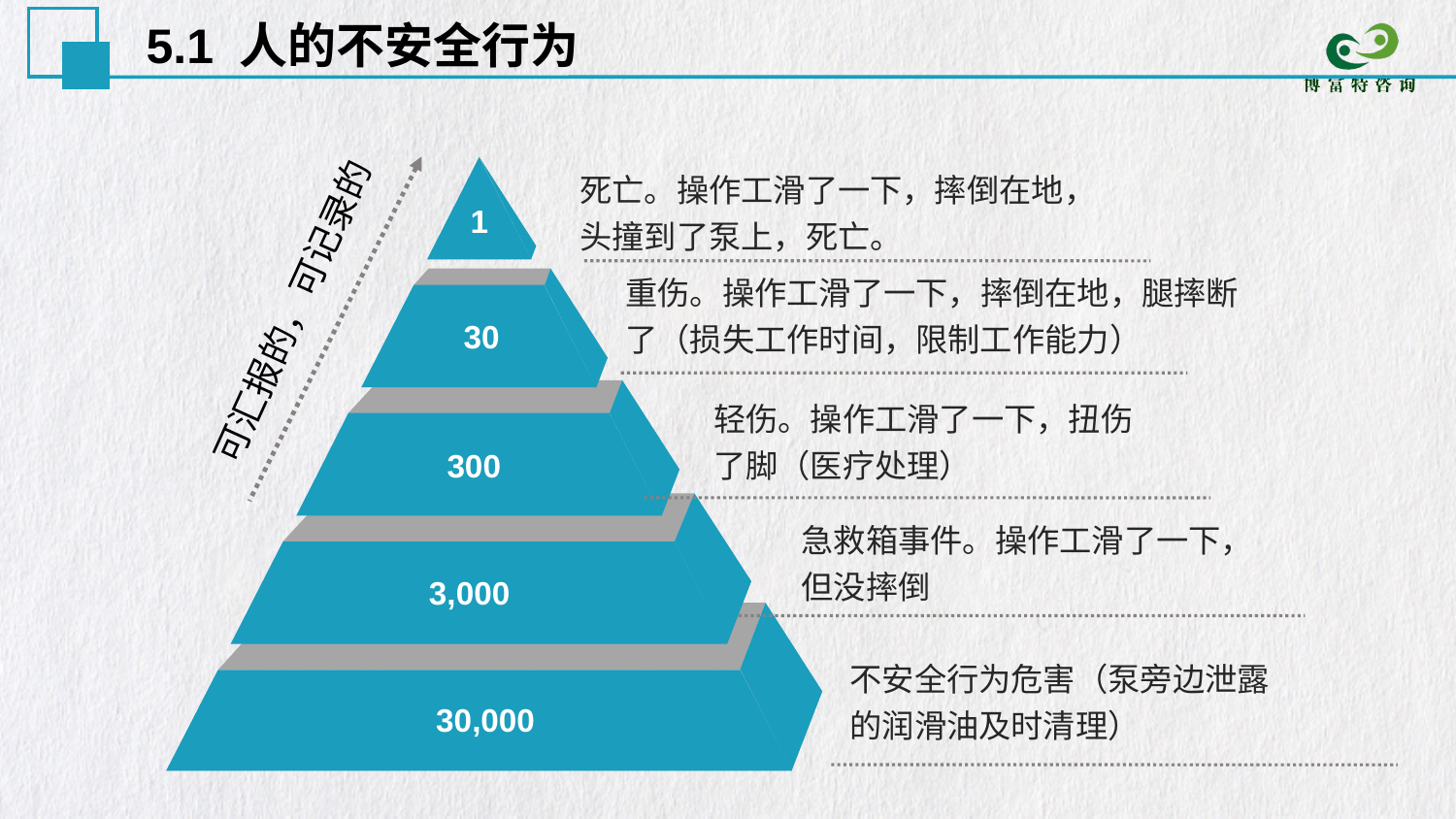

5.1 人的不安全行为

死亡。操作工滑了一下，摔倒在地，头撞到了泵上，死亡。

1
重伤。操作工滑了一下，摔倒在地，腿摔断了（损失工作时间，限制工作能力）

可汇报的，可记录的

30

轻伤。操作工滑了一下，扭伤了脚（医疗处理）

300

急救箱事件。操作工滑了一下，但没摔倒

3,000

不安全行为危害（泵旁边泄露的润滑油及时清理）

30,000